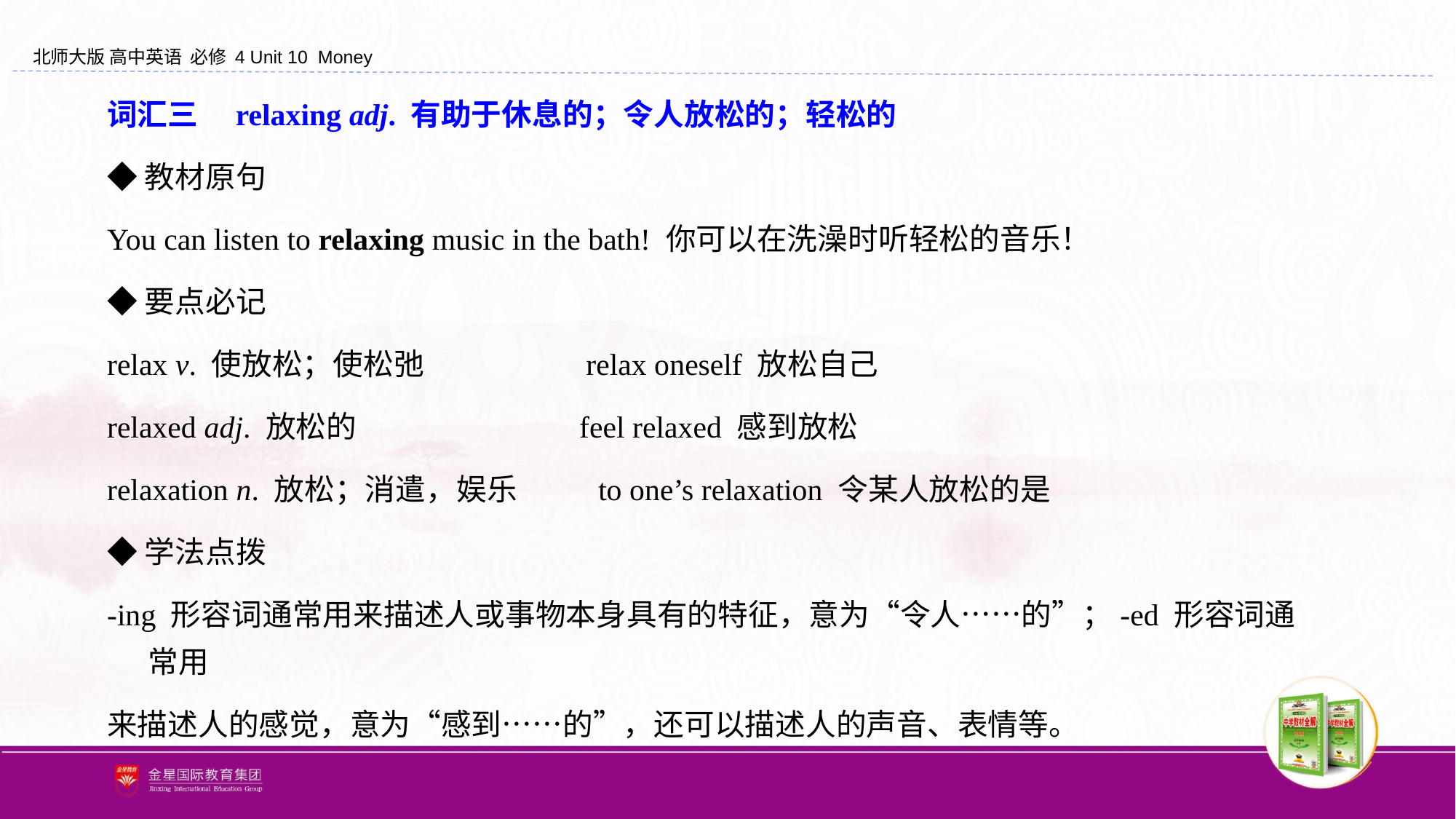

词汇三　relaxing adj. 有助于休息的；令人放松的；轻松的
◆教材原句
You can listen to relaxing music in the bath! 你可以在洗澡时听轻松的音乐！
◆要点必记
relax v. 使放松；使松弛                       relax oneself 放松自己
relaxed adj. 放松的                                feel relaxed 感到放松
relaxation n. 放松；消遣，娱乐           to one’s relaxation 令某人放松的是
◆学法点拨
-ing 形容词通常用来描述人或事物本身具有的特征，意为“令人……的”；-ed 形容词通常用
来描述人的感觉，意为“感到……的”，还可以描述人的声音、表情等。